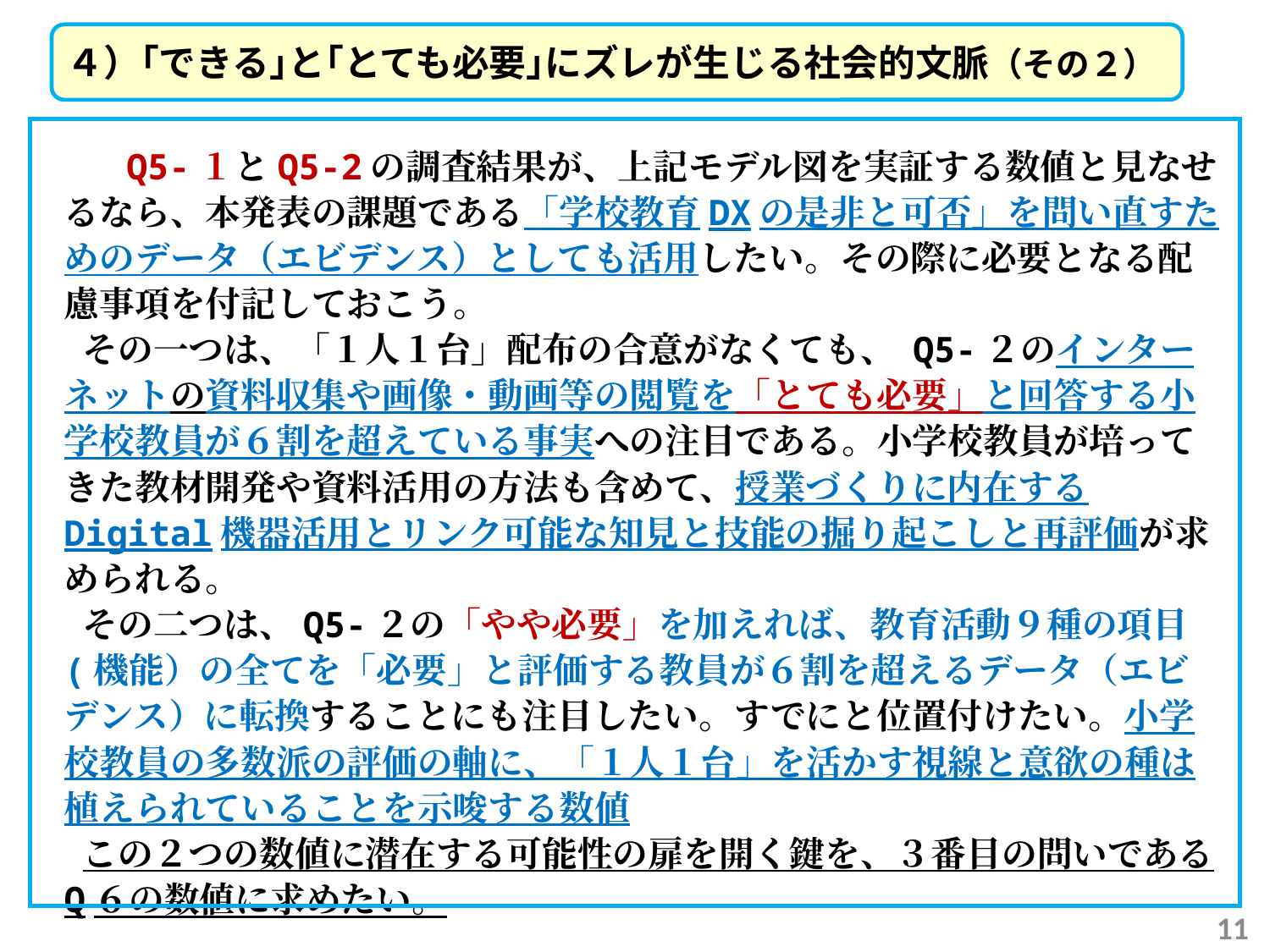

４）｢できる｣と｢とても必要｣にズレが生じる社会的文脈（その２）

　Q5-１とQ5-2の調査結果が、上記モデル図を実証する数値と見なせるなら、本発表の課題である「学校教育DXの是非と可否」を問い直すためのデータ（エビデンス）としても活用したい。その際に必要となる配慮事項を付記しておこう。
その一つは、「１人１台」配布の合意がなくても、 Q5-２のインターネットの資料収集や画像・動画等の閲覧を「とても必要」と回答する小学校教員が６割を超えている事実への注目である。小学校教員が培ってきた教材開発や資料活用の方法も含めて、授業づくりに内在するDigital機器活用とリンク可能な知見と技能の掘り起こしと再評価が求められる。
その二つは、Q5-２の「やや必要」を加えれば、教育活動９種の項目(機能）の全てを「必要」と評価する教員が６割を超えるデータ（エビデンス）に転換することにも注目したい。すでにと位置付けたい。小学校教員の多数派の評価の軸に、「１人１台」を活かす視線と意欲の種は植えられていることを示唆する数値
この２つの数値に潜在する可能性の扉を開く鍵を、３番目の問いであるQ６の数値に求めたい。
11